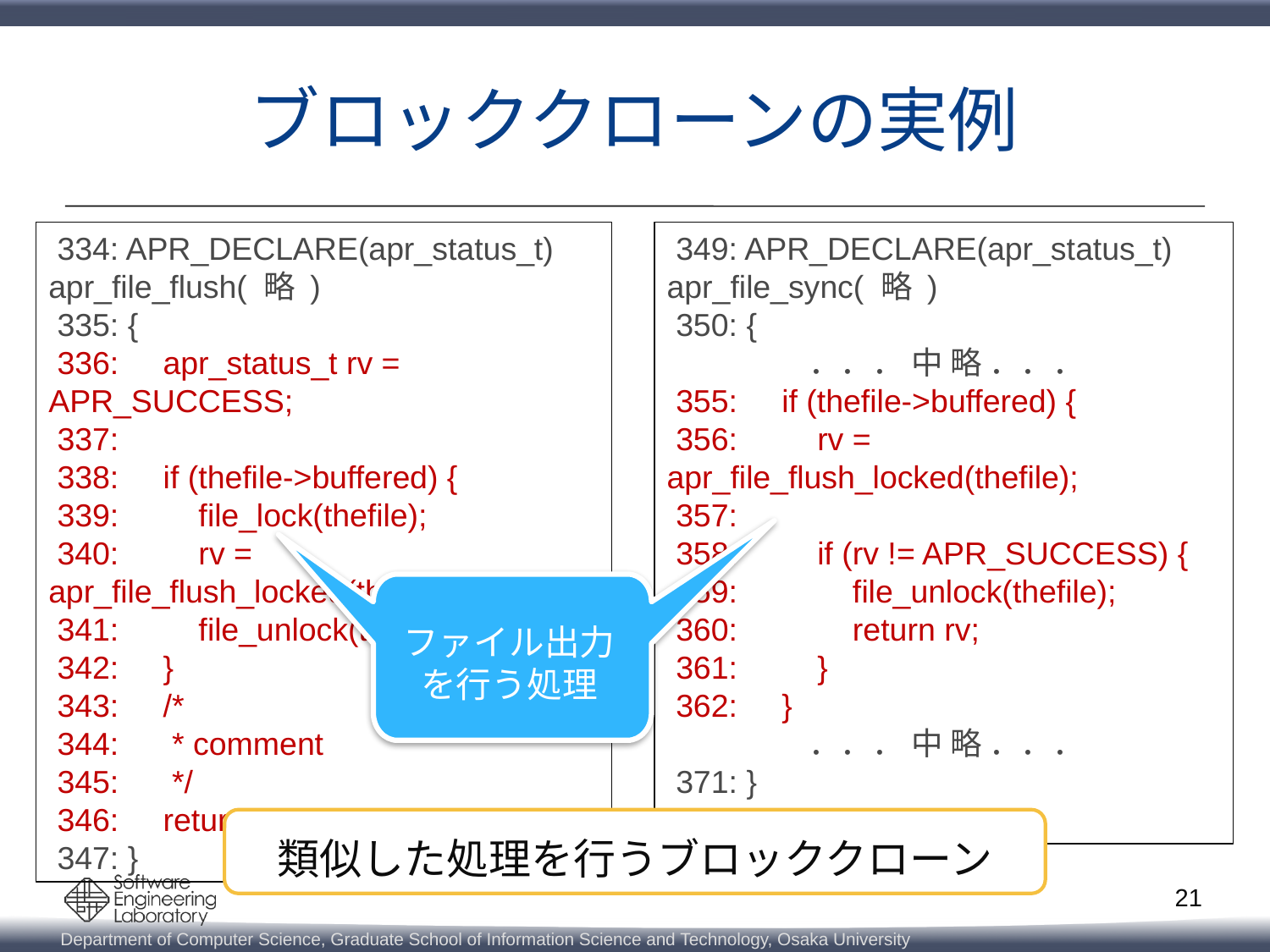

# ブロッククローンの実例
 334: APR_DECLARE(apr_status_t) apr_file_flush( 略 )
 335: {
 336:     apr_status_t rv = APR_SUCCESS;
 337:
 338:     if (thefile->buffered) {
 339:         file_lock(thefile);
 340:         rv = apr_file_flush_locked(thefile);
 341:         file_unlock(thefile);
 342:     }
 343:     /*
 344:      * comment
 345:      */
 346:     return rv;
 347: }
 349: APR_DECLARE(apr_status_t) apr_file_sync( 略 )
 350: {
	 ．．． 中 略 ．．．
 355:     if (thefile->buffered) {
 356:         rv = apr_file_flush_locked(thefile);
 357:
 358:         if (rv != APR_SUCCESS) {
 359:             file_unlock(thefile);
 360:             return rv;
 361:         }
 362:     }
	 ．．． 中 略 ．．．
 371: }

ファイル出力
を行う処理
類似した処理を行うブロッククローン
21